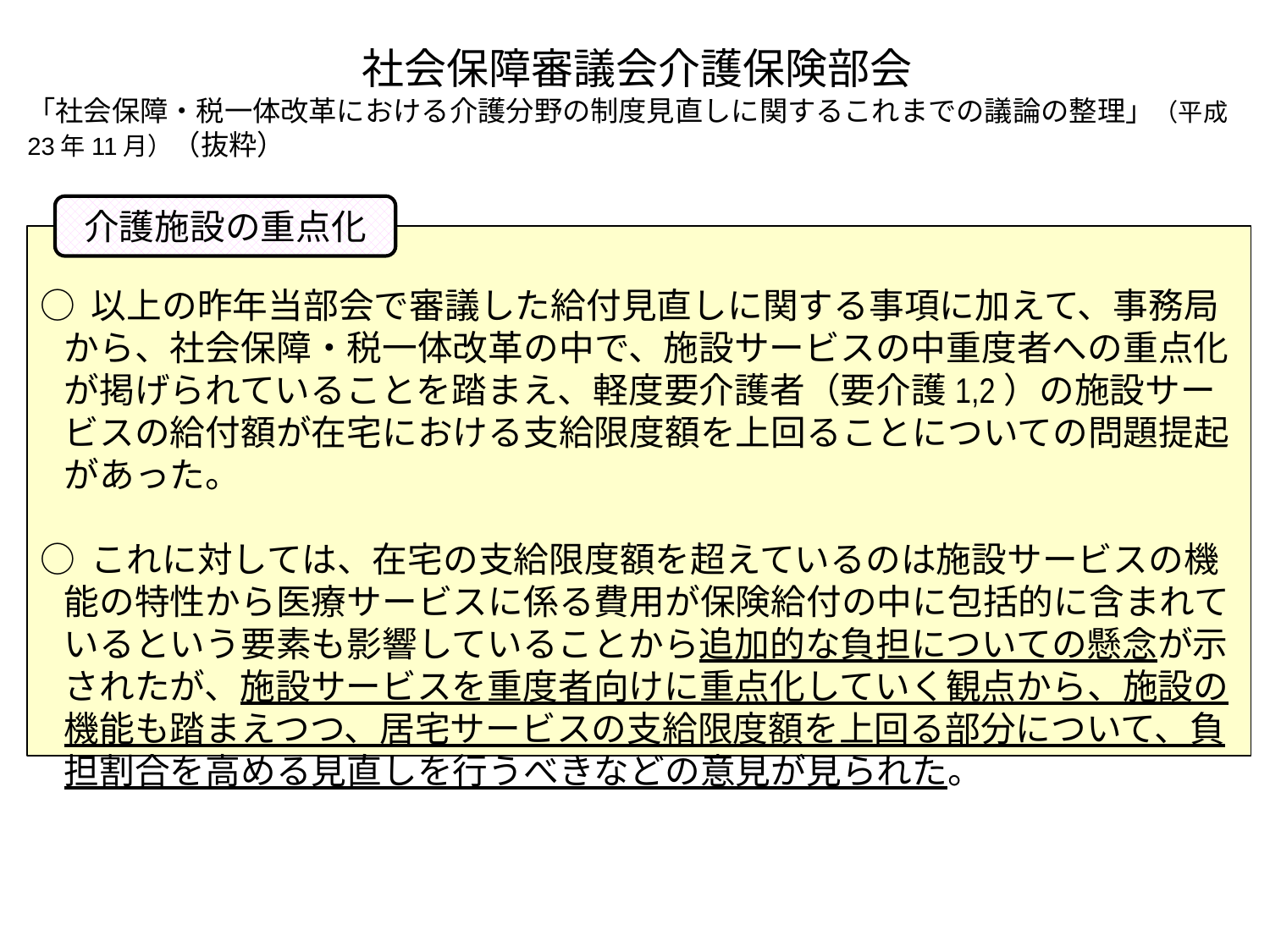

社会保障審議会介護保険部会
「社会保障・税一体改革における介護分野の制度見直しに関するこれまでの議論の整理」（平成23年11月）（抜粋）
介護施設の重点化

○ 以上の昨年当部会で審議した給付見直しに関する事項に加えて、事務局から、社会保障・税一体改革の中で、施設サービスの中重度者への重点化が掲げられていることを踏まえ、軽度要介護者（要介護1,2）の施設サービスの給付額が在宅における支給限度額を上回ることについての問題提起があった。

○ これに対しては、在宅の支給限度額を超えているのは施設サービスの機能の特性から医療サービスに係る費用が保険給付の中に包括的に含まれているという要素も影響していることから追加的な負担についての懸念が示されたが、施設サービスを重度者向けに重点化していく観点から、施設の機能も踏まえつつ、居宅サービスの支給限度額を上回る部分について、負担割合を高める見直しを行うべきなどの意見が見られた。